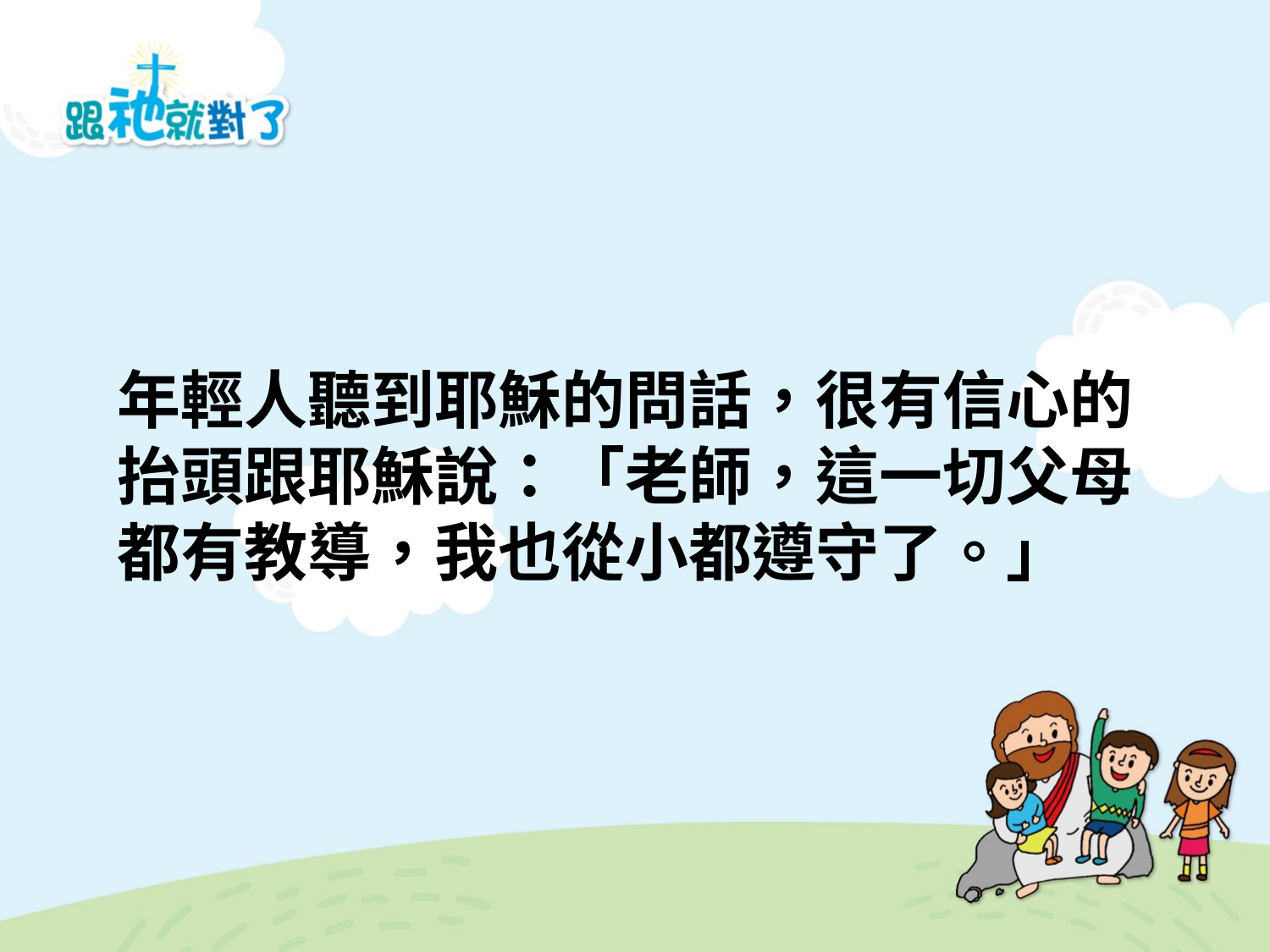

年輕人聽到耶穌的問話，很有信心的抬頭跟耶穌說：「老師，這一切父母都有教導，我也從小都遵守了。」